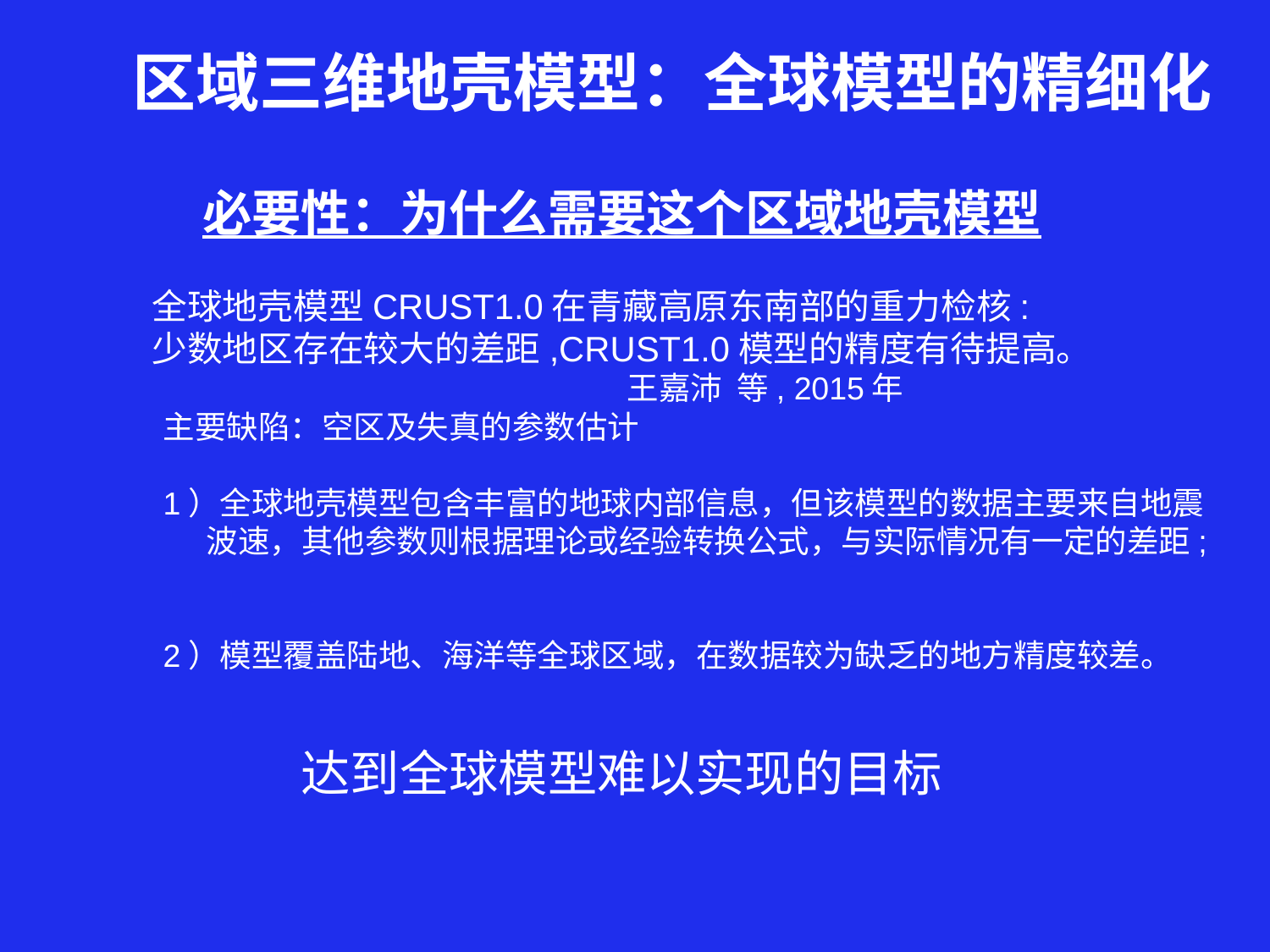

区域三维地壳模型：全球模型的精细化
必要性：为什么需要这个区域地壳模型

全球地壳模型CRUST1.0在青藏高原东南部的重力检核:
少数地区存在较大的差距,CRUST1.0模型的精度有待提高。
                                                                 王嘉沛  等, 2015年
主要缺陷：空区及失真的参数估计

1）全球地壳模型包含丰富的地球内部信息，但该模型的数据主要来自地震
     波速，其他参数则根据理论或经验转换公式，与实际情况有一定的差距;

2）模型覆盖陆地、海洋等全球区域，在数据较为缺乏的地方精度较差。
达到全球模型难以实现的目标